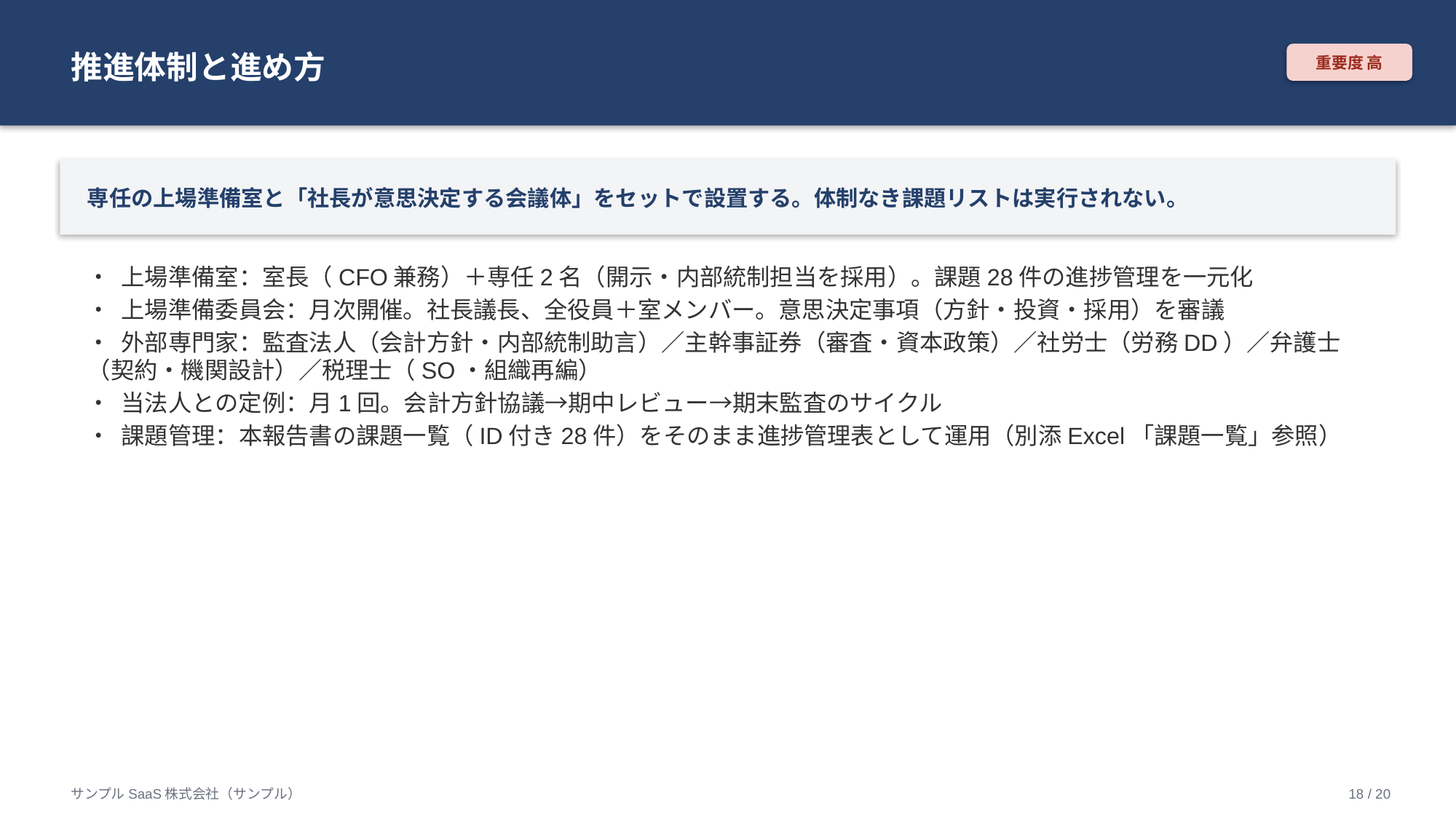

推進体制と進め方
重要度 高

専任の上場準備室と「社長が意思決定する会議体」をセットで設置する。体制なき課題リストは実行されない。
• 上場準備室：室長（CFO兼務）＋専任2名（開示・内部統制担当を採用）。課題28件の進捗管理を一元化
• 上場準備委員会：月次開催。社長議長、全役員＋室メンバー。意思決定事項（方針・投資・採用）を審議
• 外部専門家：監査法人（会計方針・内部統制助言）／主幹事証券（審査・資本政策）／社労士（労務DD）／弁護士（契約・機関設計）／税理士（SO・組織再編）
• 当法人との定例：月1回。会計方針協議→期中レビュー→期末監査のサイクル
• 課題管理：本報告書の課題一覧（ID付き28件）をそのまま進捗管理表として運用（別添Excel「課題一覧」参照）
サンプルSaaS株式会社（サンプル）
18 / 20